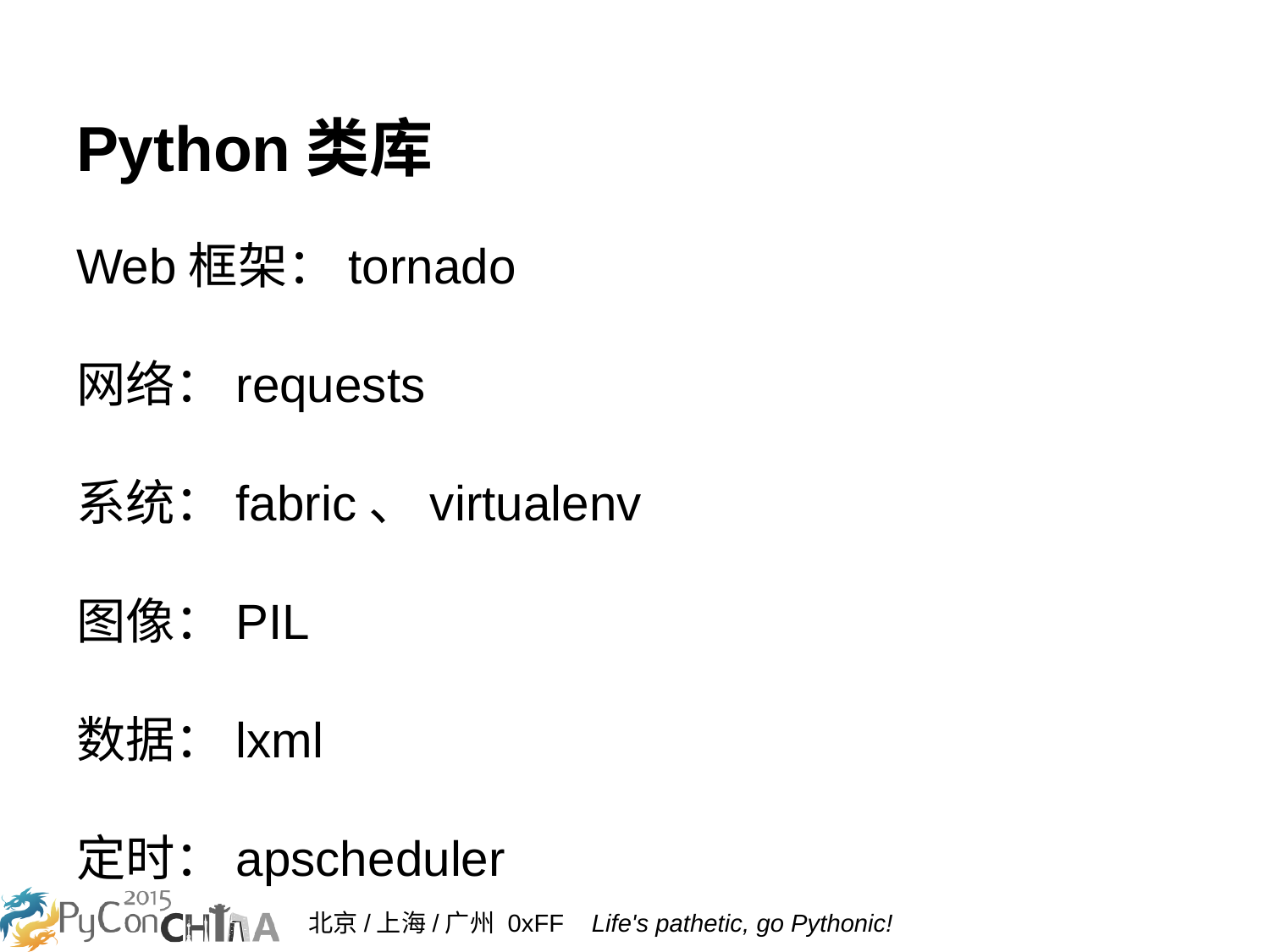

# Python类库
Web框架：tornado
网络：requests
系统：fabric、virtualenv
图像：PIL
数据：lxml
定时：apscheduler